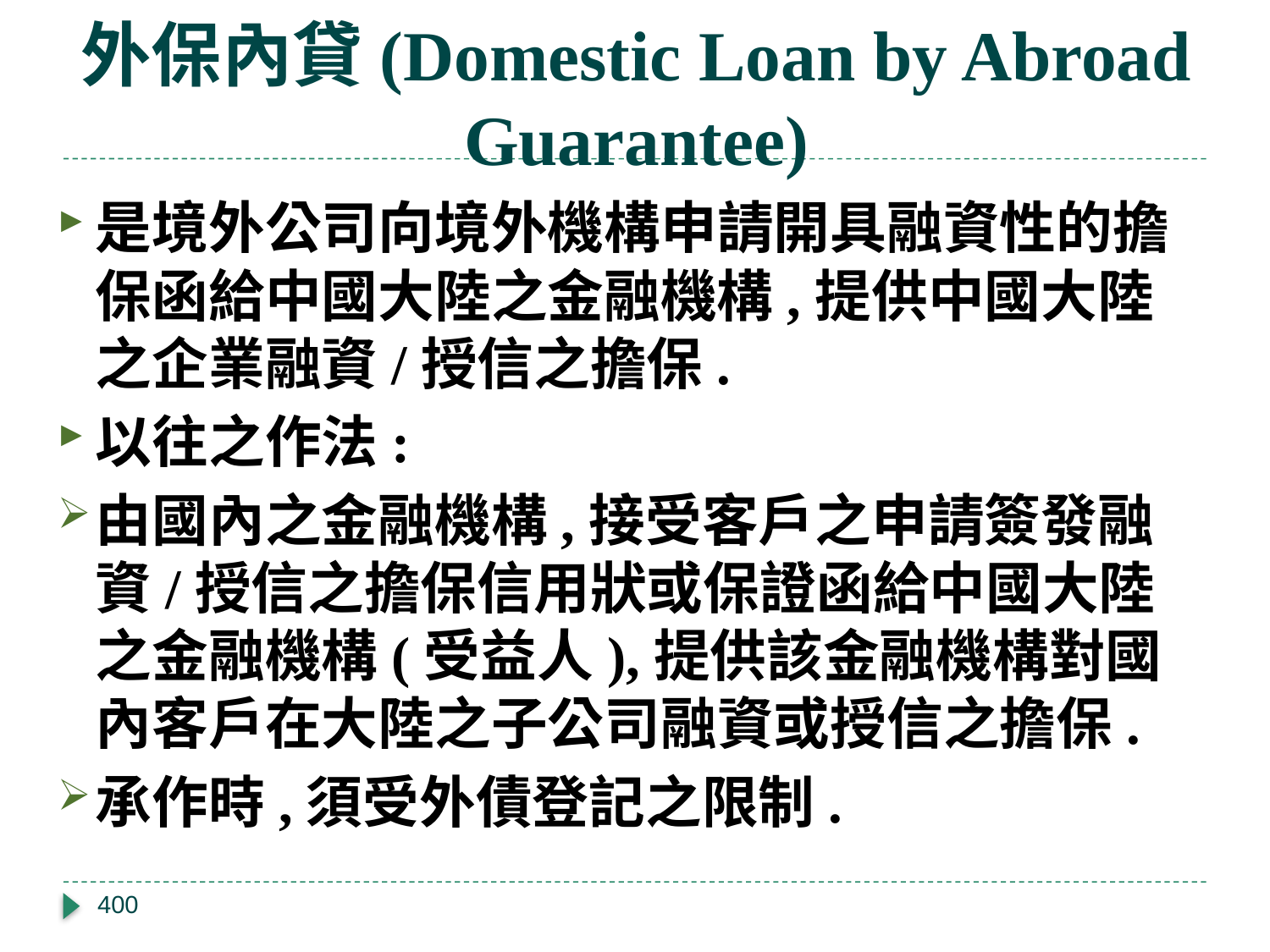

# 外保內貸(Domestic Loan by Abroad Guarantee)
是境外公司向境外機構申請開具融資性的擔保函給中國大陸之金融機構,提供中國大陸之企業融資/授信之擔保.
以往之作法:
由國內之金融機構,接受客戶之申請簽發融資/授信之擔保信用狀或保證函給中國大陸之金融機構(受益人),提供該金融機構對國內客戶在大陸之子公司融資或授信之擔保.
承作時,須受外債登記之限制.
400